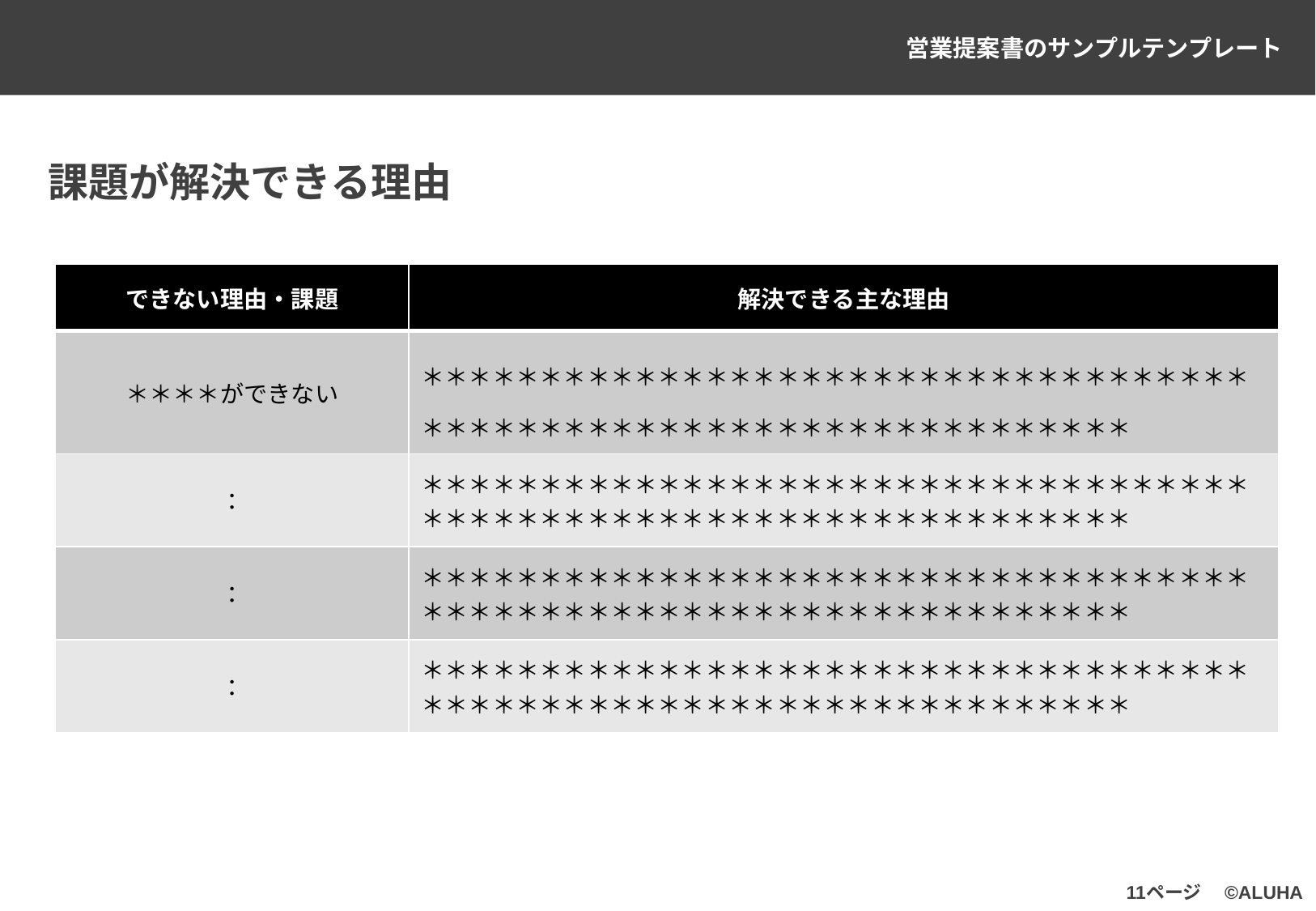

# 課題が解決できる理由
| できない理由・課題 | 解決できる主な理由 |
| --- | --- |
| ＊＊＊＊ができない | ＊＊＊＊＊＊＊＊＊＊＊＊＊＊＊＊＊＊＊＊＊＊＊＊＊＊＊＊＊＊＊＊＊＊＊＊＊＊＊＊＊＊＊＊＊＊＊＊＊＊＊＊＊＊＊＊＊＊＊＊＊＊＊＊＊ |
| ： | ＊＊＊＊＊＊＊＊＊＊＊＊＊＊＊＊＊＊＊＊＊＊＊＊＊＊＊＊＊＊＊＊＊＊＊＊＊＊＊＊＊＊＊＊＊＊＊＊＊＊＊＊＊＊＊＊＊＊＊＊＊＊＊＊＊ |
| ： | ＊＊＊＊＊＊＊＊＊＊＊＊＊＊＊＊＊＊＊＊＊＊＊＊＊＊＊＊＊＊＊＊＊＊＊＊＊＊＊＊＊＊＊＊＊＊＊＊＊＊＊＊＊＊＊＊＊＊＊＊＊＊＊＊＊ |
| ： | ＊＊＊＊＊＊＊＊＊＊＊＊＊＊＊＊＊＊＊＊＊＊＊＊＊＊＊＊＊＊＊＊＊＊＊＊＊＊＊＊＊＊＊＊＊＊＊＊＊＊＊＊＊＊＊＊＊＊＊＊＊＊＊＊＊ |